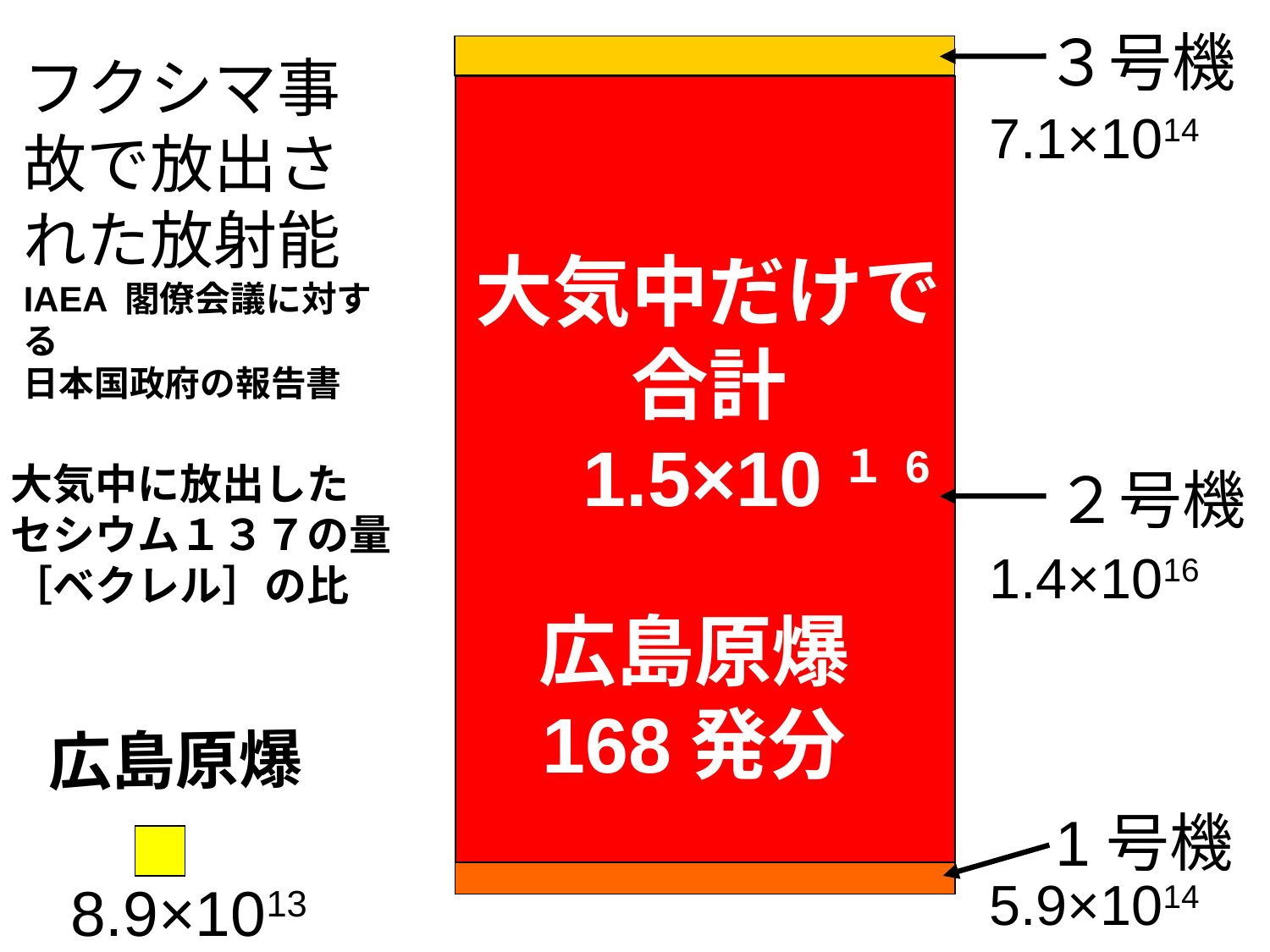

３号機

フクシマ事故で放出された放射能
IAEA 閣僚会議に対する
日本国政府の報告書

7.1×1014
大気中だけで
合計
　1.5×10１6
大気中に放出した
セシウム１３７の量
［ベクレル］の比
２号機

1.4×1016
広島原爆
168発分

広島原爆
1号機

5.9×1014
8.9×1013